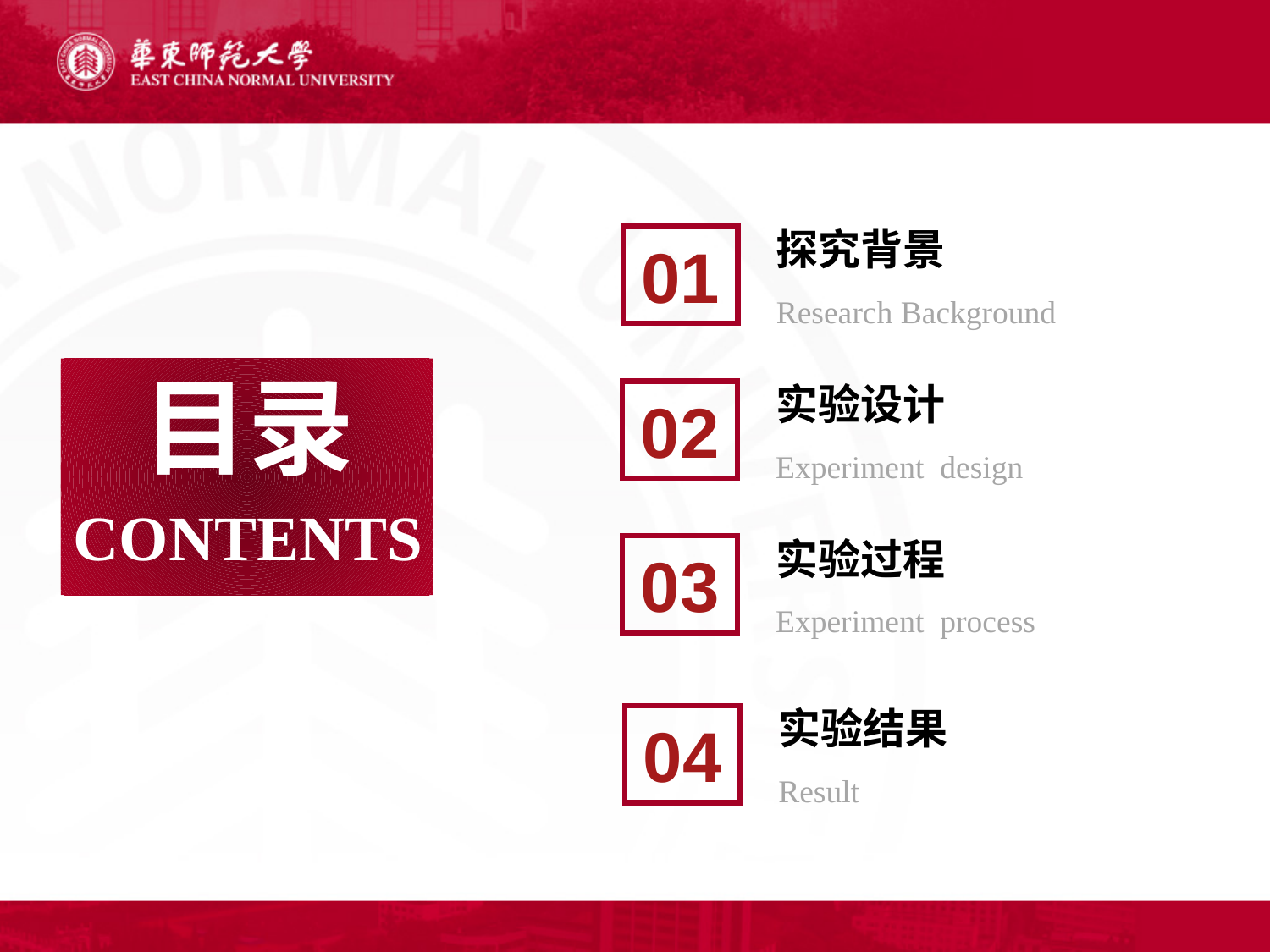

探究背景
Research Background
01
目录

实验设计
Experiment  design
02
CONTENTS
实验过程
Experiment  process
03
实验结果
Result
04